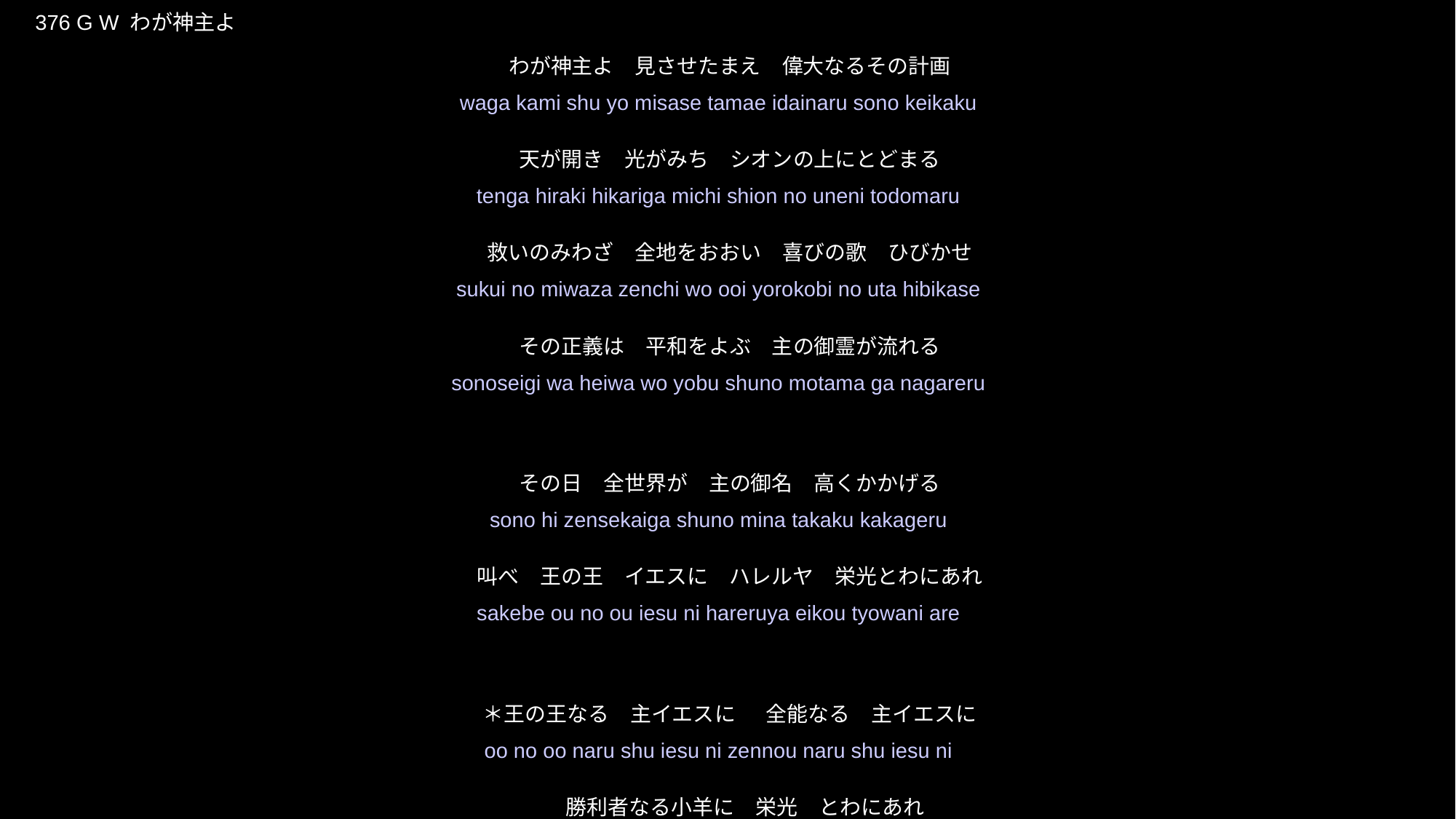

わがかみしゅよ
★W
376 G W わが神主よ
わが神主よ　見させたまえ　偉大なるその計画
天が開き　光がみち　シオンの上にとどまる
救いのみわざ　全地をおおい　喜びの歌　ひびかせ
その正義は　平和をよぶ　主の御霊が流れる
その日　全世界が　主の御名　高くかかげる
叫べ　王の王　イエスに　ハレルヤ　栄光とわにあれ
＊王の王なる　主イエスに　  全能なる　主イエスに
  　勝利者なる小羊に　栄光　とわにあれ
★５
waga kami shu yo misase tamae idainaru sono keikaku
tenga hiraki hikariga michi shion no uneni todomaru
sukui no miwaza zenchi wo ooi yorokobi no uta hibikase
sonoseigi wa heiwa wo yobu shuno motama ga nagareru
sono hi zensekaiga shuno mina takaku kakageru
sakebe ou no ou iesu ni hareruya eikou tyowani are
oo no oo naru shu iesu ni zennou naru shu iesu ni
shourisha naru kohitsuji ni eikou towani are